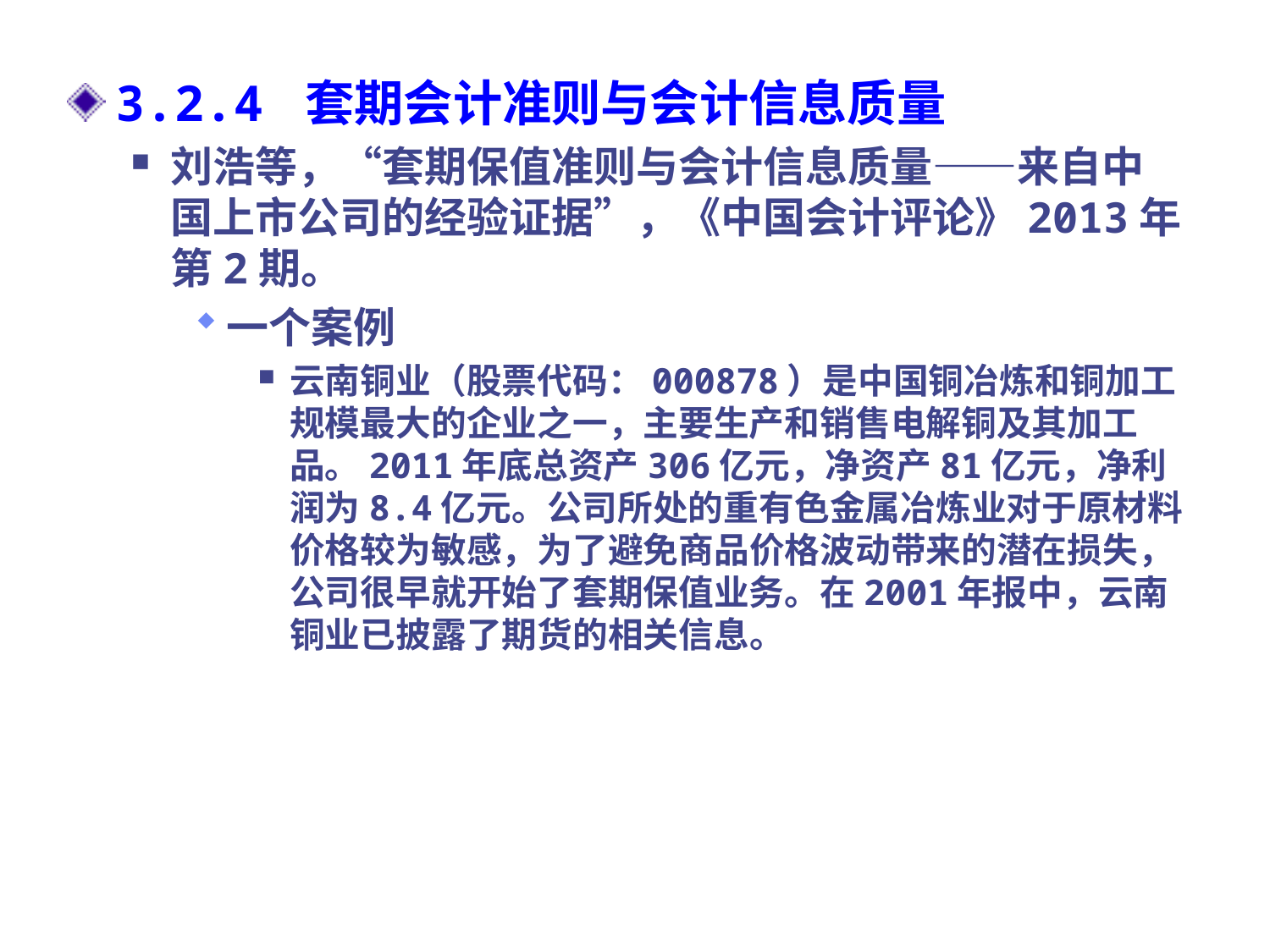

3.2.4 套期会计准则与会计信息质量
刘浩等，“套期保值准则与会计信息质量——来自中国上市公司的经验证据”，《中国会计评论》2013年第2期。
一个案例
云南铜业（股票代码：000878）是中国铜冶炼和铜加工规模最大的企业之一，主要生产和销售电解铜及其加工品。2011年底总资产306亿元，净资产81亿元，净利润为8.4亿元。公司所处的重有色金属冶炼业对于原材料价格较为敏感，为了避免商品价格波动带来的潜在损失，公司很早就开始了套期保值业务。在2001年报中，云南铜业已披露了期货的相关信息。